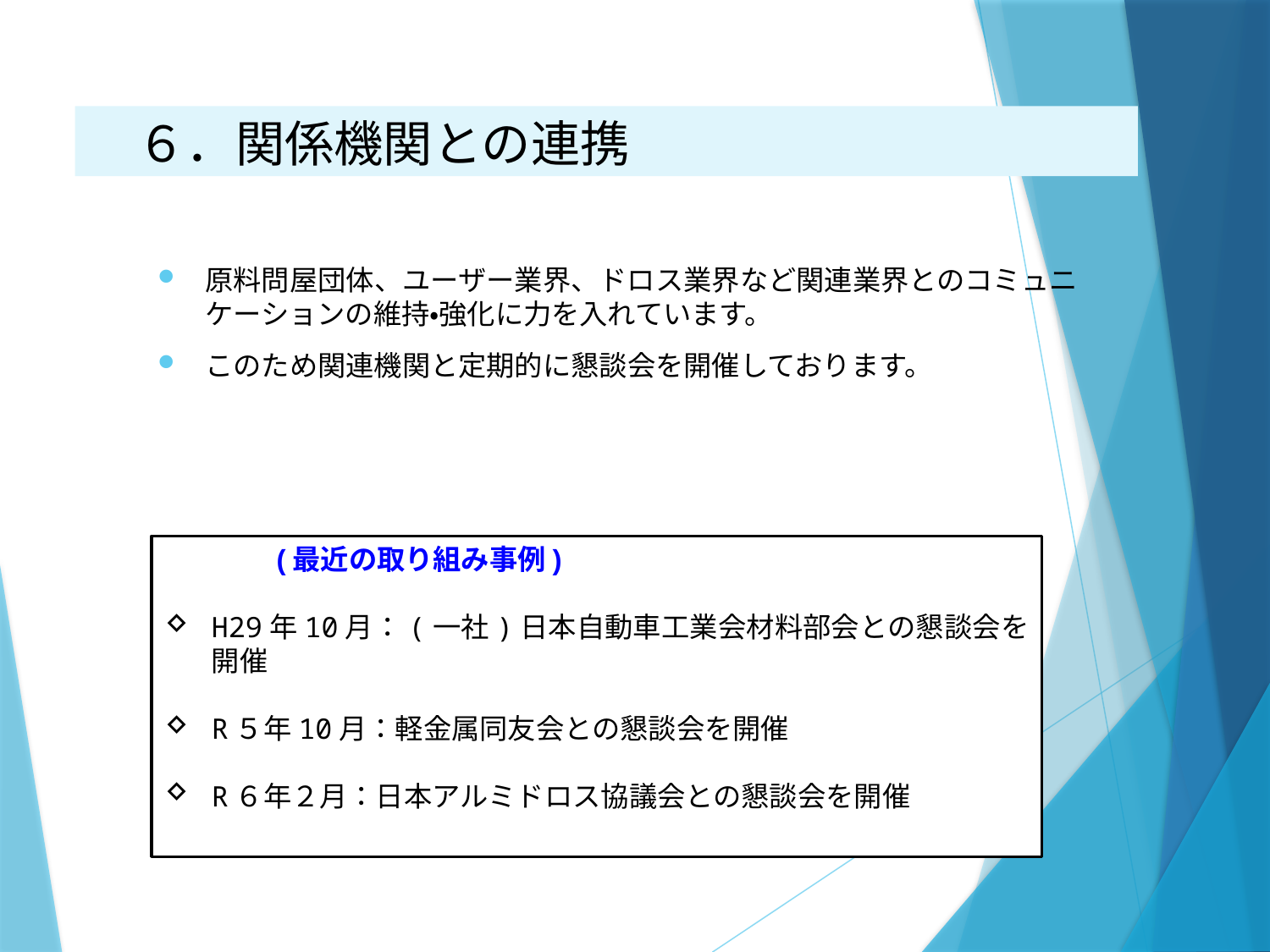

# ６．関係機関との連携
原料問屋団体、ユーザー業界、ドロス業界など関連業界とのコミュニケーションの維持・強化に力を入れています。
このため関連機関と定期的に懇談会を開催しております。

(最近の取り組み事例)

H29年10月：(一社)日本自動車工業会材料部会との懇談会を開催

R５年10月：軽金属同友会との懇談会を開催

R６年２月：日本アルミドロス協議会との懇談会を開催